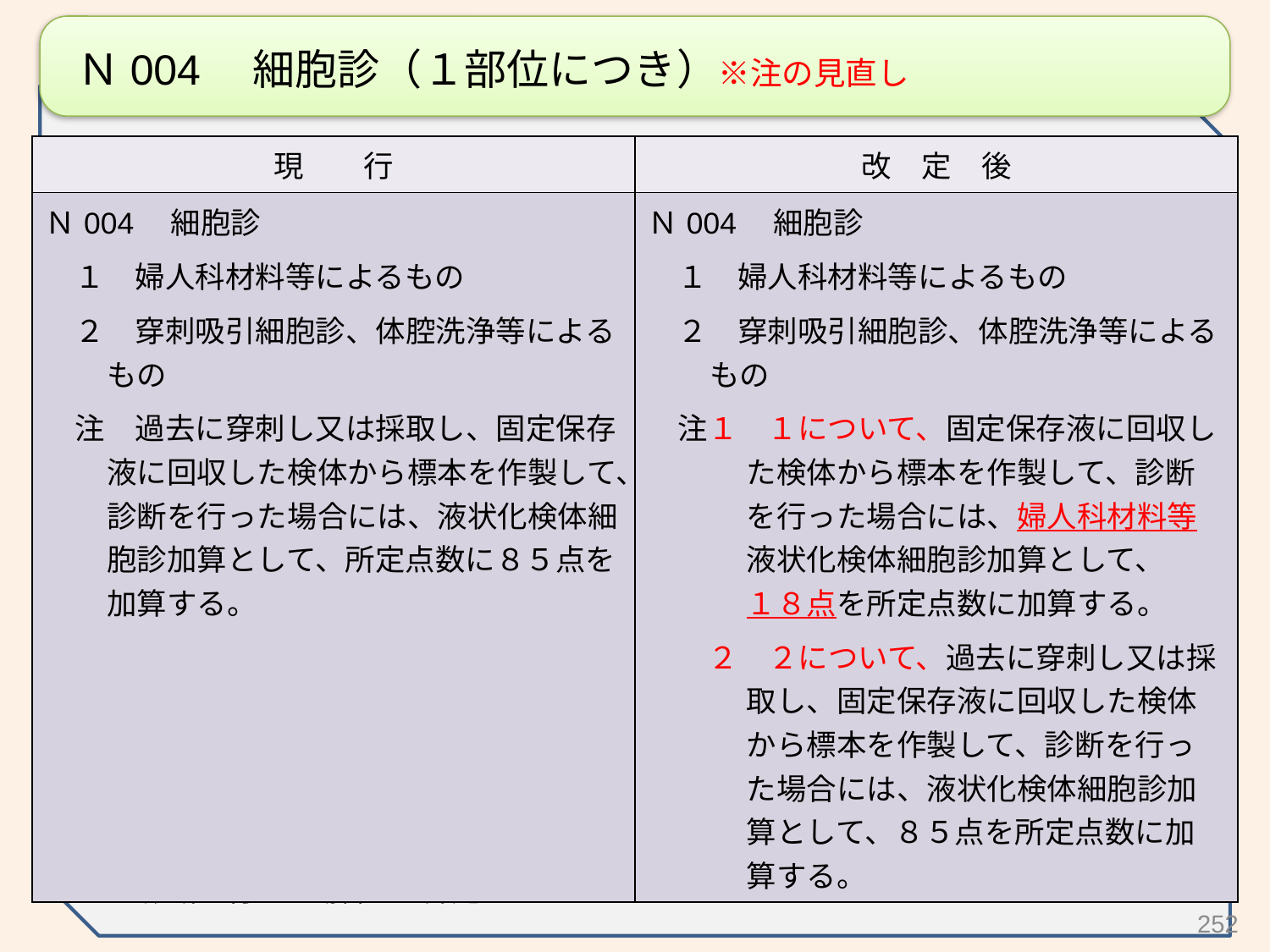

Ｎ004　細胞診（１部位につき）※注の見直し

［留意事項］
　「注１」の婦人科材料等液状化検体細胞診加算は、採取と同時に行った場合に算定できる。なお、過去に穿刺し又は採取し、固定保存液に回収した検体から標本を作製し診断を行った場合には算定できない。

| 現　　行 | 改　定　後 |
| --- | --- |
| Ｎ004　細胞診 　１　婦人科材料等によるもの 　２　穿刺吸引細胞診、体腔洗浄等によるもの 　注　過去に穿刺し又は採取し、固定保存液に回収した検体から標本を作製して、診断を行った場合には、液状化検体細胞診加算として、所定点数に８５点を加算する。 | Ｎ004　細胞診 　１　婦人科材料等によるもの 　２　穿刺吸引細胞診、体腔洗浄等によるもの 　注１　１について、固定保存液に回収した検体から標本を作製して、診断を行った場合には、婦人科材料等液状化検体細胞診加算として、　１８点を所定点数に加算する。 　　２　２について、過去に穿刺し又は採取し、固定保存液に回収した検体から標本を作製して、診断を行った場合には、液状化検体細胞診加算として、８５点を所定点数に加算する。 |
252